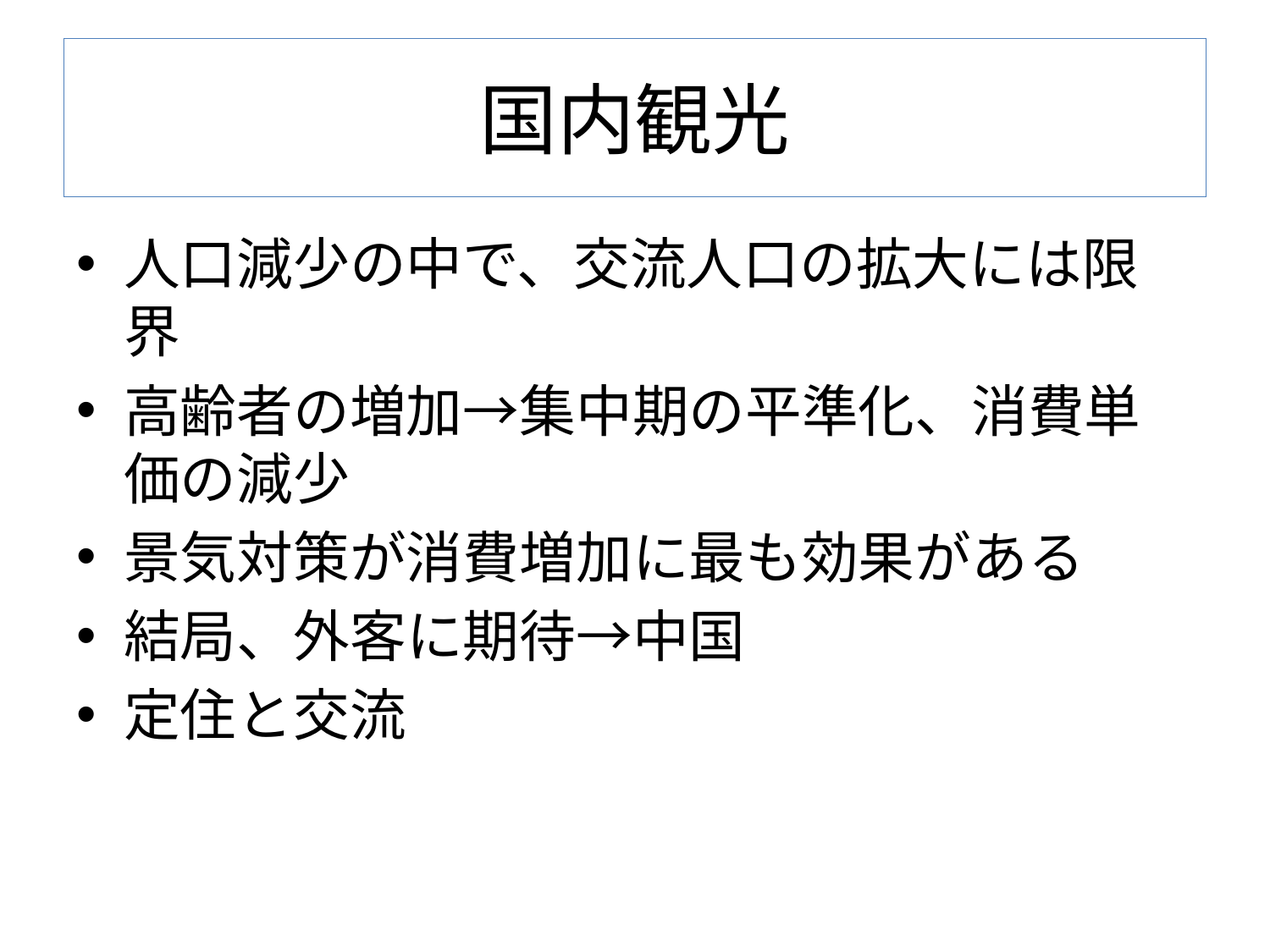

# 国内観光
人口減少の中で、交流人口の拡大には限界
高齢者の増加→集中期の平準化、消費単価の減少
景気対策が消費増加に最も効果がある
結局、外客に期待→中国
定住と交流